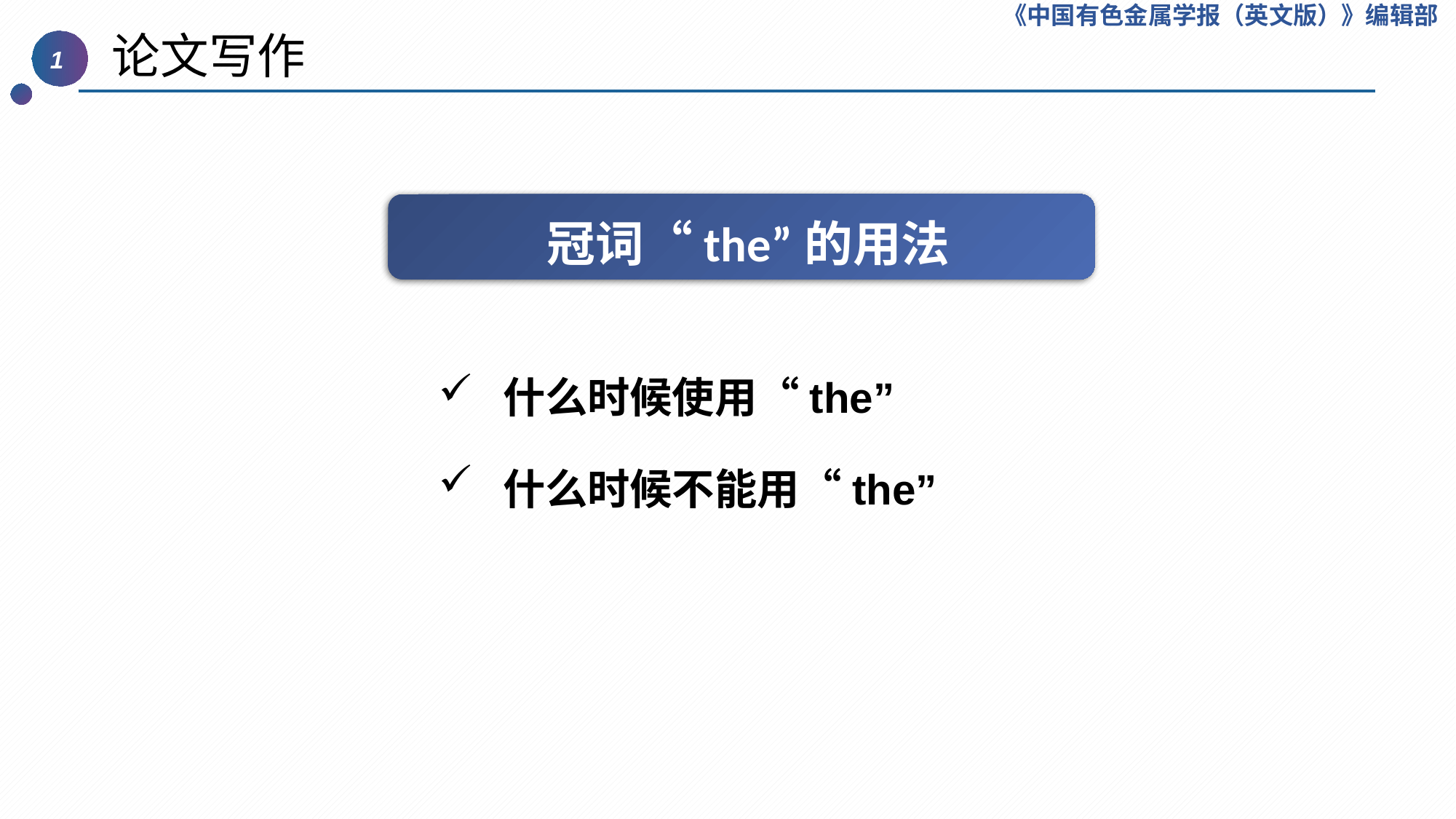

《中国有色金属学报（英文版）》编辑部

      论文写作

1

冠词“the”的用法
  什么时候使用“the”
  什么时候不能用“the”